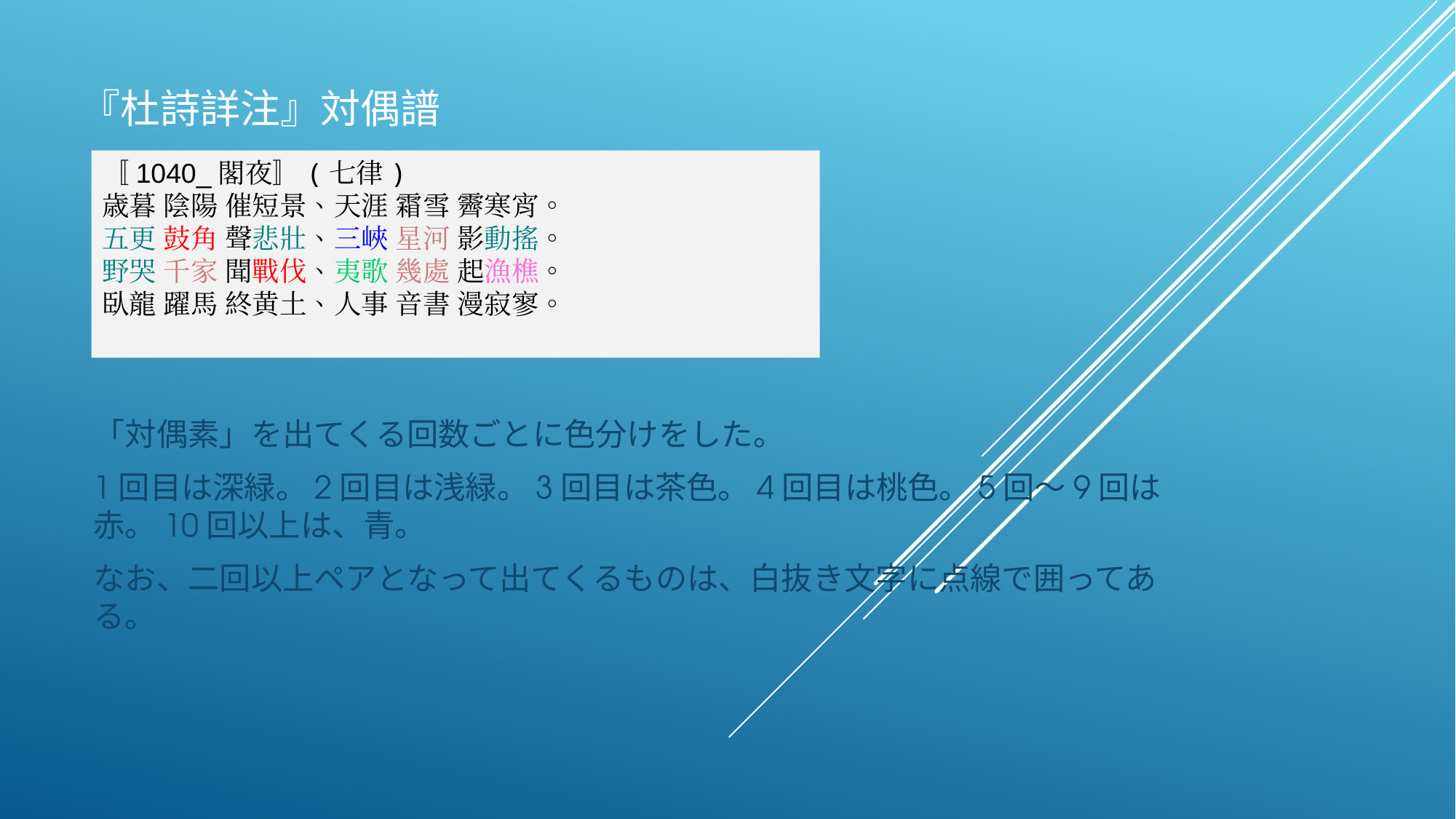

# 『杜詩詳注』対偶譜
〚1040_閣夜〛(七律)
歳暮 陰陽 催短景、天涯 霜雪 霽寒宵。
五更 鼓角 聲悲壯、三峽 星河 影動搖。
野哭 千家 聞戰伐、夷歌 幾處 起漁樵。
臥龍 躍馬 終黄土、人事 音書 漫寂寥。

「対偶素」を出てくる回数ごとに色分けをした。
1回目は深緑。2回目は浅緑。3回目は茶色。4回目は桃色。5回～9回は赤。10回以上は、青。
なお、二回以上ペアとなって出てくるものは、白抜き文字に点線で囲ってある。